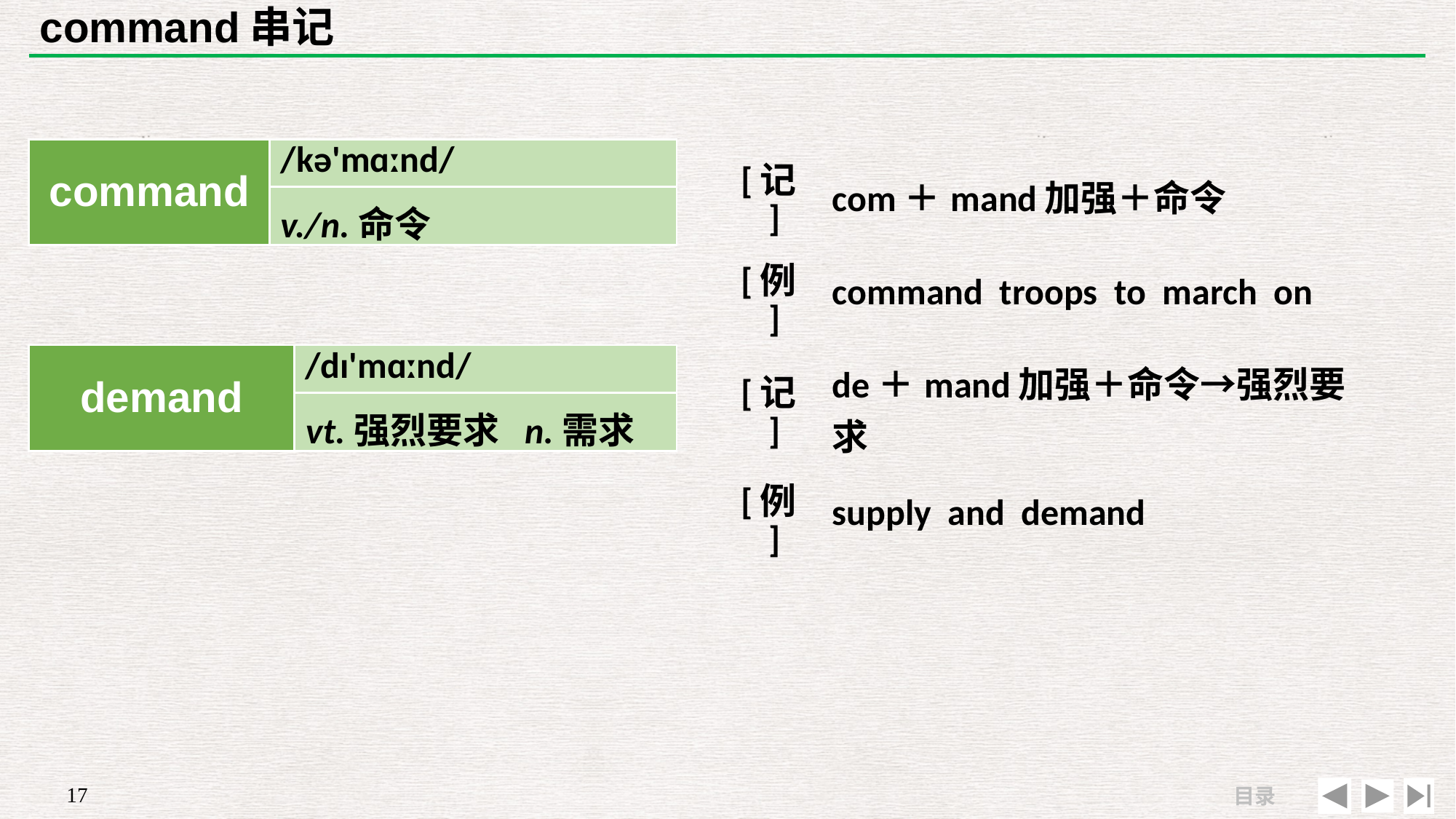

# command串记

| command | /kə'mɑːnd/ |
| --- | --- |
|  |  |
| [记] | com＋mand加强＋命令 |
| --- | --- |
| [例] | command troops to march on |
v./n.命令
| demand | /dɪ'mɑːnd/ |
| --- | --- |
|  |  |
| [记] | de＋mand加强＋命令→强烈要求 |
| --- | --- |
| [例] | supply and demand |
vt.强烈要求  n.需求